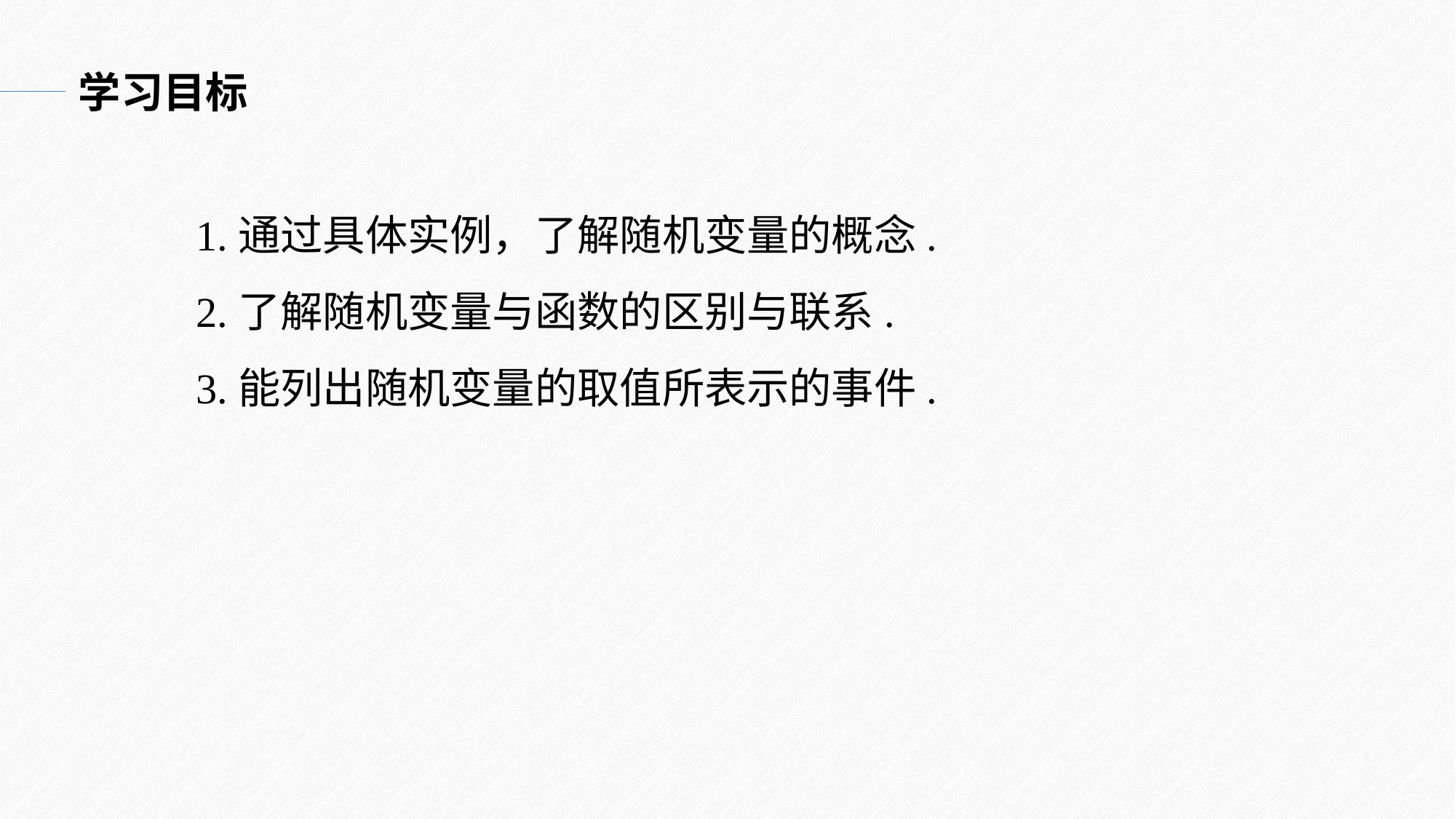

学习目标
1.通过具体实例，了解随机变量的概念.
2.了解随机变量与函数的区别与联系.
3.能列出随机变量的取值所表示的事件.